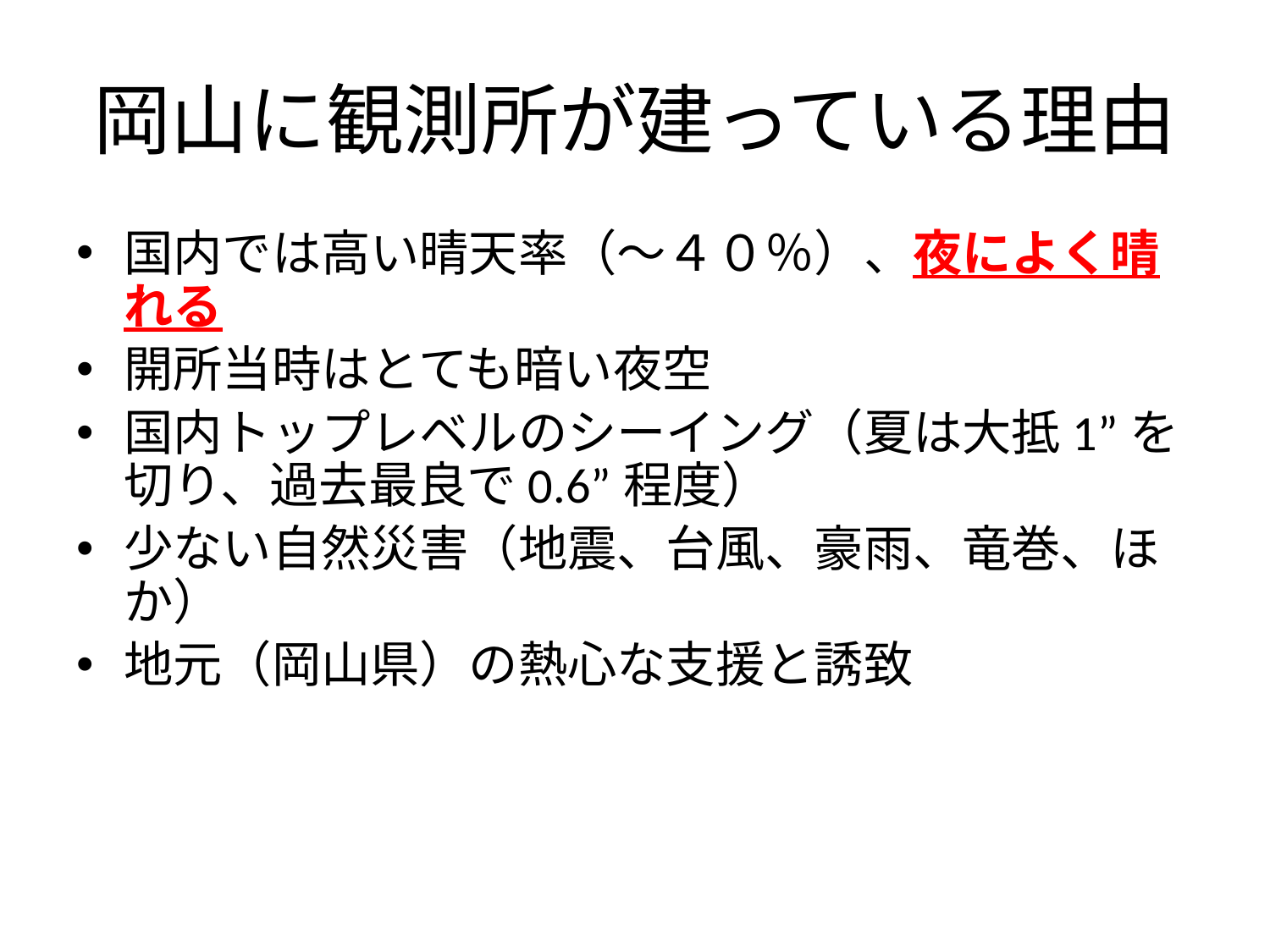

# 岡山に観測所が建っている理由
国内では高い晴天率（～４０％）、夜によく晴れる
開所当時はとても暗い夜空
国内トップレベルのシーイング（夏は大抵1”を切り、過去最良で0.6”程度）
少ない自然災害（地震、台風、豪雨、竜巻、ほか）
地元（岡山県）の熱心な支援と誘致